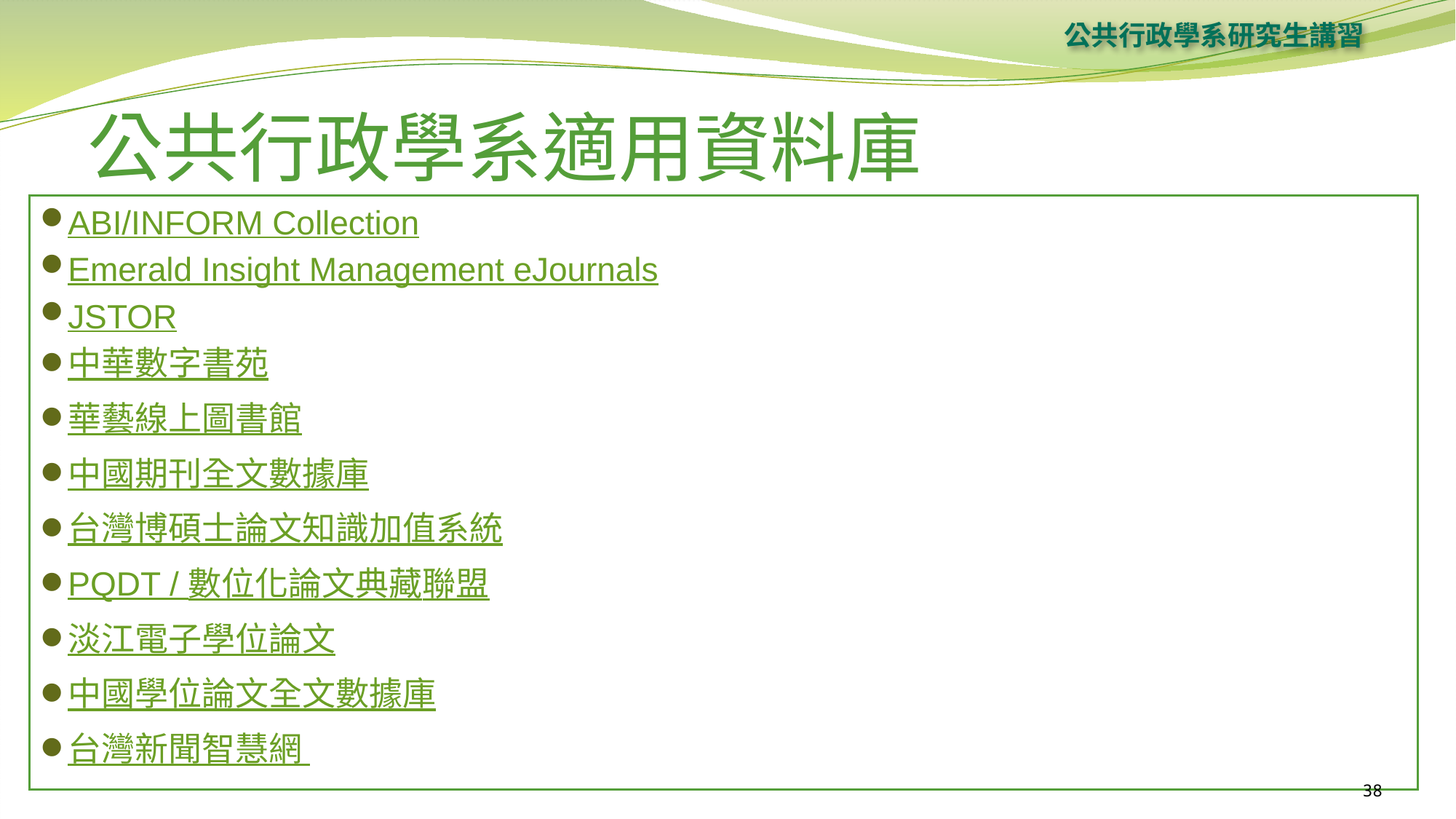

公共行政學系研究生講習
公共行政學系適用資料庫
ABI/INFORM Collection
Emerald Insight Management eJournals
JSTOR
中華數字書苑
華藝線上圖書館
中國期刊全文數據庫
台灣博碩士論文知識加值系統
PQDT / 數位化論文典藏聯盟
淡江電子學位論文
中國學位論文全文數據庫
台灣新聞智慧網
38